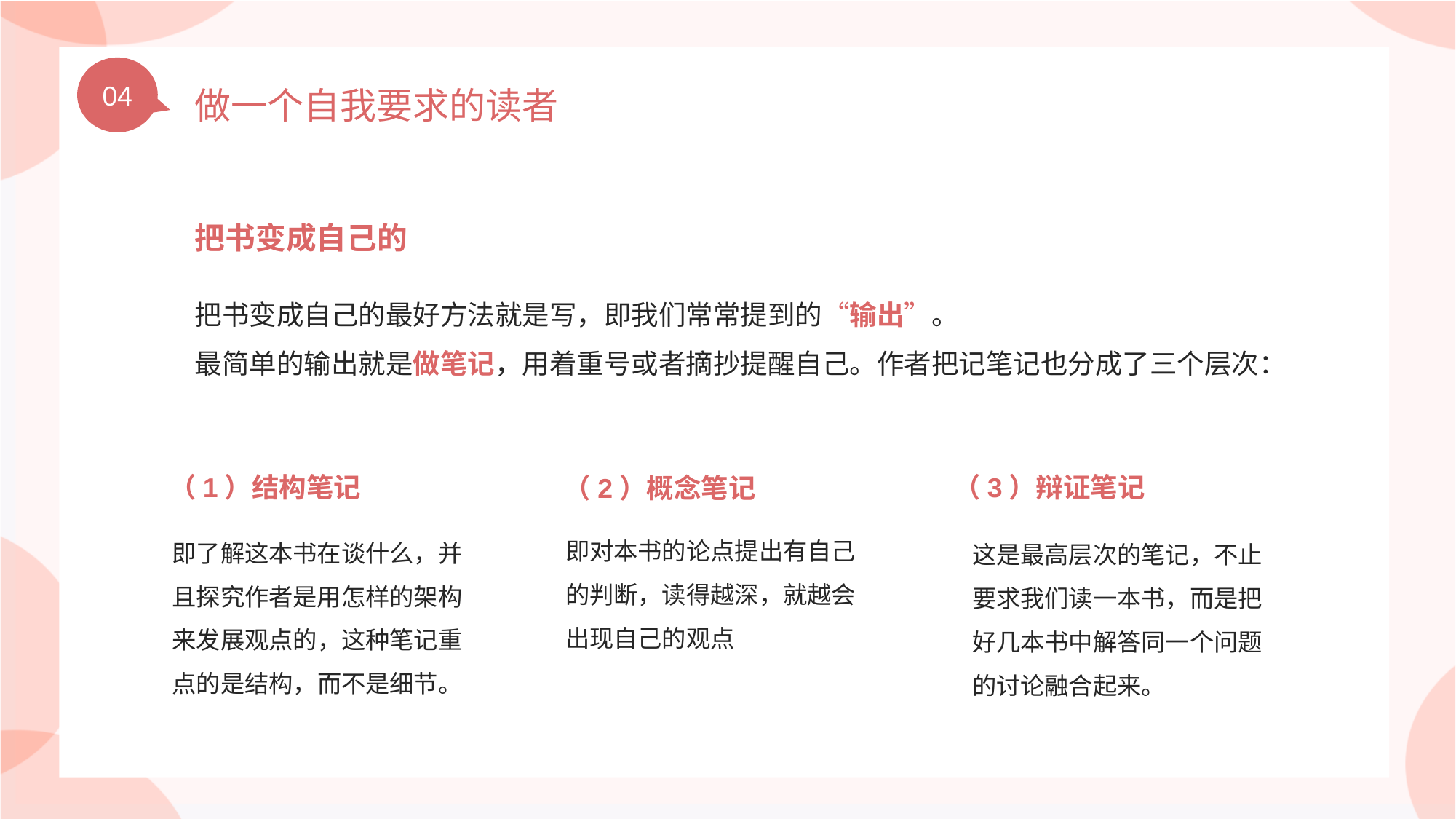

04
做一个自我要求的读者
把书变成自己的
把书变成自己的最好方法就是写，即我们常常提到的“输出”。
最简单的输出就是做笔记，用着重号或者摘抄提醒自己。作者把记笔记也分成了三个层次：
（3）辩证笔记
这是最高层次的笔记，不止要求我们读一本书，而是把好几本书中解答同一个问题的讨论融合起来。
（1）结构笔记
即了解这本书在谈什么，并且探究作者是用怎样的架构来发展观点的，这种笔记重点的是结构，而不是细节。
（2）概念笔记
即对本书的论点提出有自己的判断，读得越深，就越会出现自己的观点